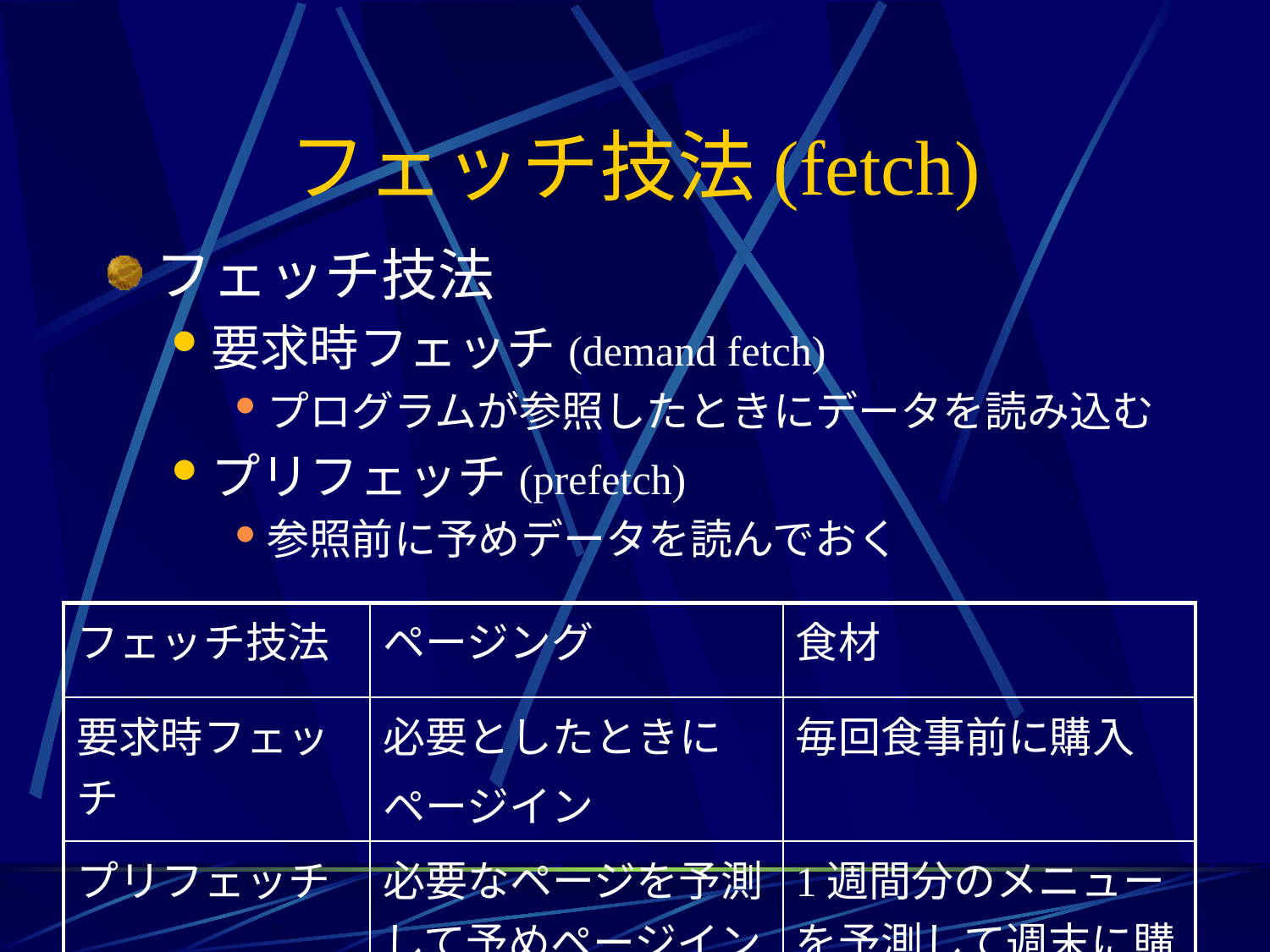

# フェッチ技法(fetch)
フェッチ技法
要求時フェッチ(demand fetch)
プログラムが参照したときにデータを読み込む
プリフェッチ(prefetch)
参照前に予めデータを読んでおく
| フェッチ技法 | ページング | 食材 |
| --- | --- | --- |
| 要求時フェッチ | 必要としたときに ページイン | 毎回食事前に購入 |
| プリフェッチ | 必要なページを予測して予めページイン | 1週間分のメニューを予測して週末に購入 |